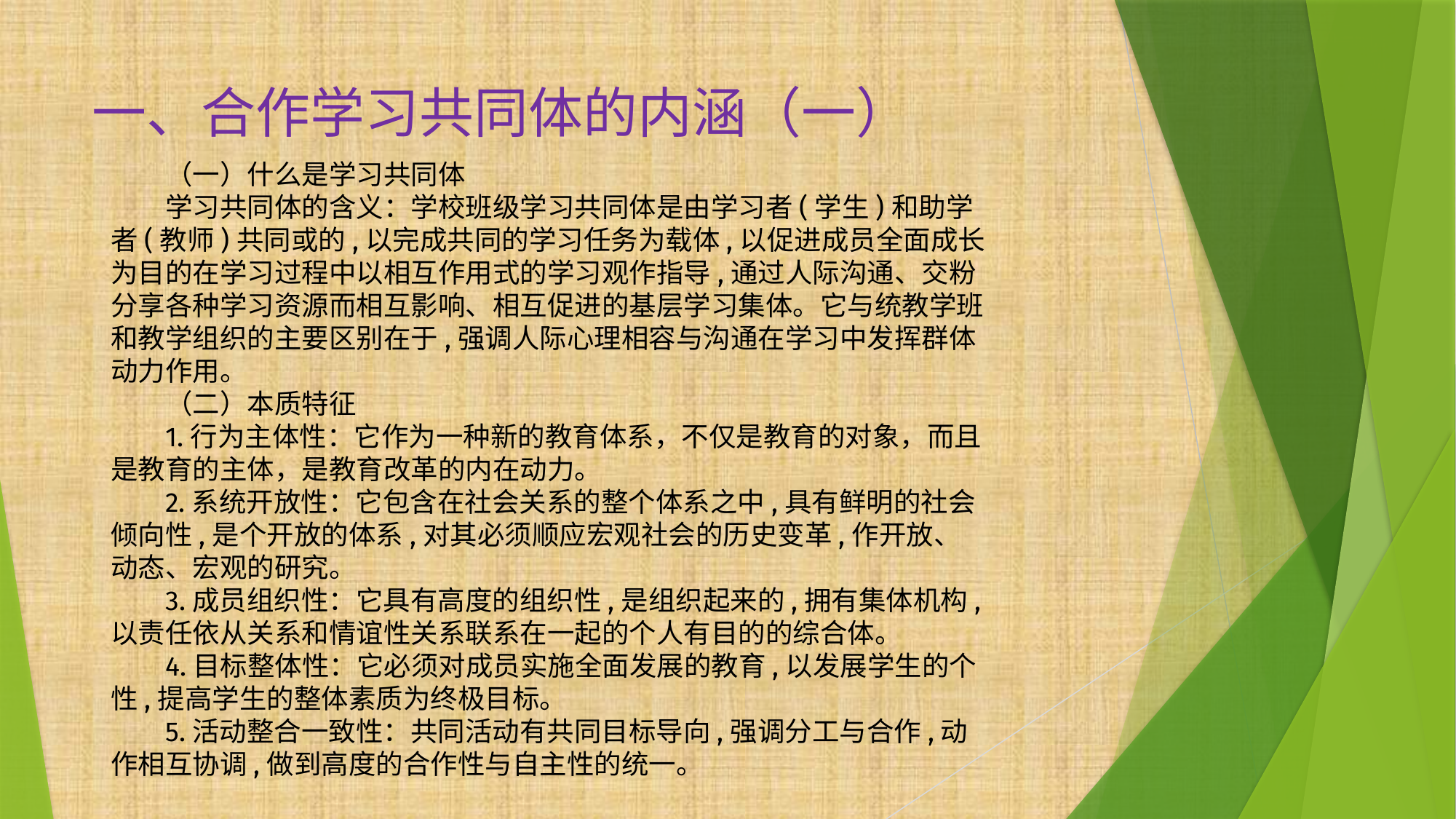

# 一、合作学习共同体的内涵（一）
（一）什么是学习共同体
学习共同体的含义：学校班级学习共同体是由学习者(学生)和助学者(教师)共同或的,以完成共同的学习任务为载体,以促进成员全面成长为目的在学习过程中以相互作用式的学习观作指导,通过人际沟通、交粉分享各种学习资源而相互影响、相互促进的基层学习集体。它与统教学班和教学组织的主要区别在于,强调人际心理相容与沟通在学习中发挥群体动力作用。
（二）本质特征
1.行为主体性：它作为一种新的教育体系，不仅是教育的对象，而且是教育的主体，是教育改革的内在动力。
2.系统开放性：它包含在社会关系的整个体系之中,具有鲜明的社会倾向性,是个开放的体系,对其必须顺应宏观社会的历史变革,作开放、动态、宏观的研究。
3.成员组织性：它具有高度的组织性,是组织起来的,拥有集体机构,以责任依从关系和情谊性关系联系在一起的个人有目的的综合体。
4.目标整体性：它必须对成员实施全面发展的教育,以发展学生的个性,提高学生的整体素质为终极目标。
5.活动整合一致性：共同活动有共同目标导向,强调分工与合作,动作相互协调,做到高度的合作性与自主性的统一。